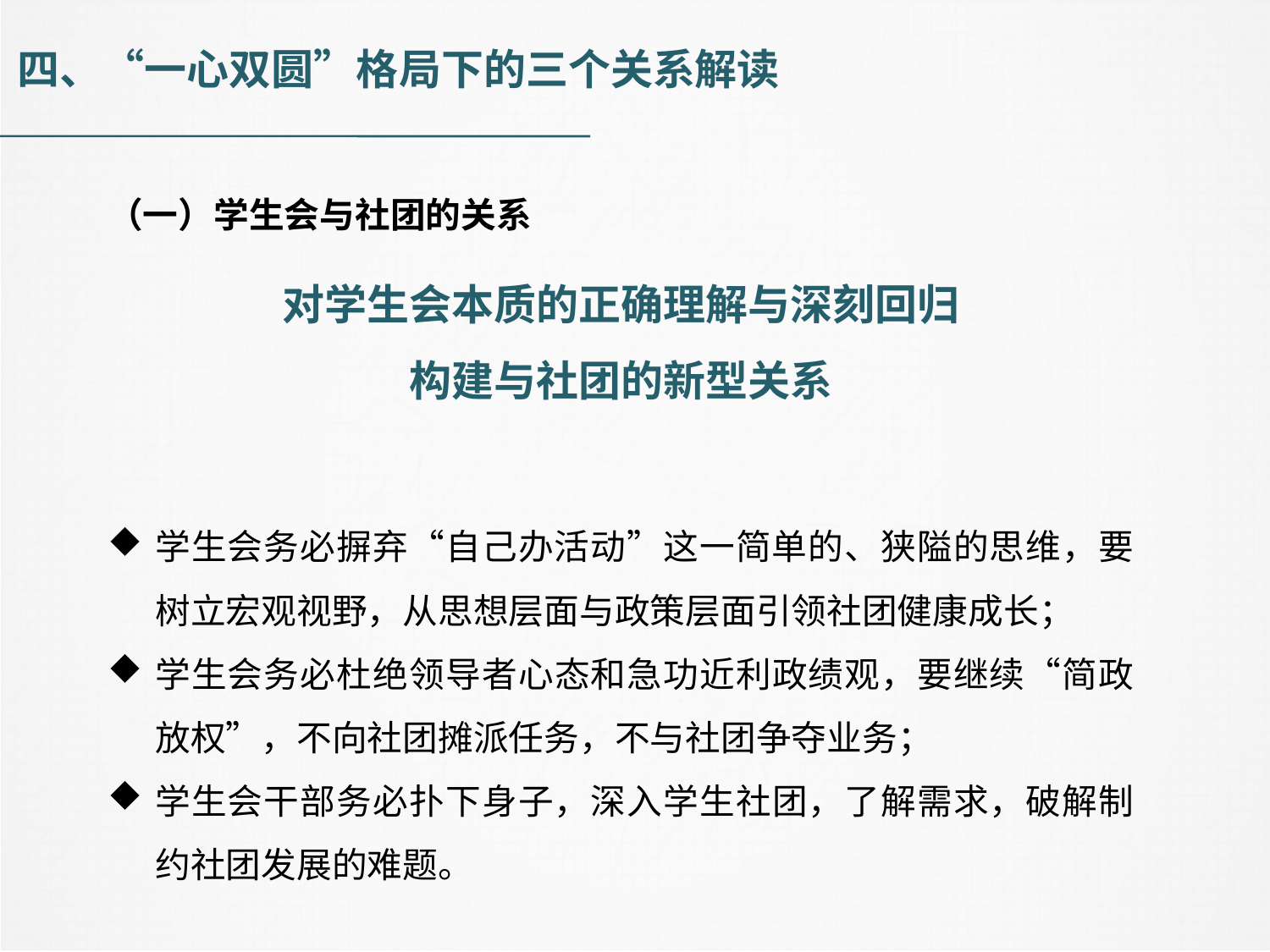

四、“一心双圆”格局下的三个关系解读
（一）学生会与社团的关系
对学生会本质的正确理解与深刻回归
构建与社团的新型关系

学生会务必摒弃“自己办活动”这一简单的、狭隘的思维，要树立宏观视野，从思想层面与政策层面引领社团健康成长；
学生会务必杜绝领导者心态和急功近利政绩观，要继续“简政放权”，不向社团摊派任务，不与社团争夺业务；
学生会干部务必扑下身子，深入学生社团，了解需求，破解制约社团发展的难题。